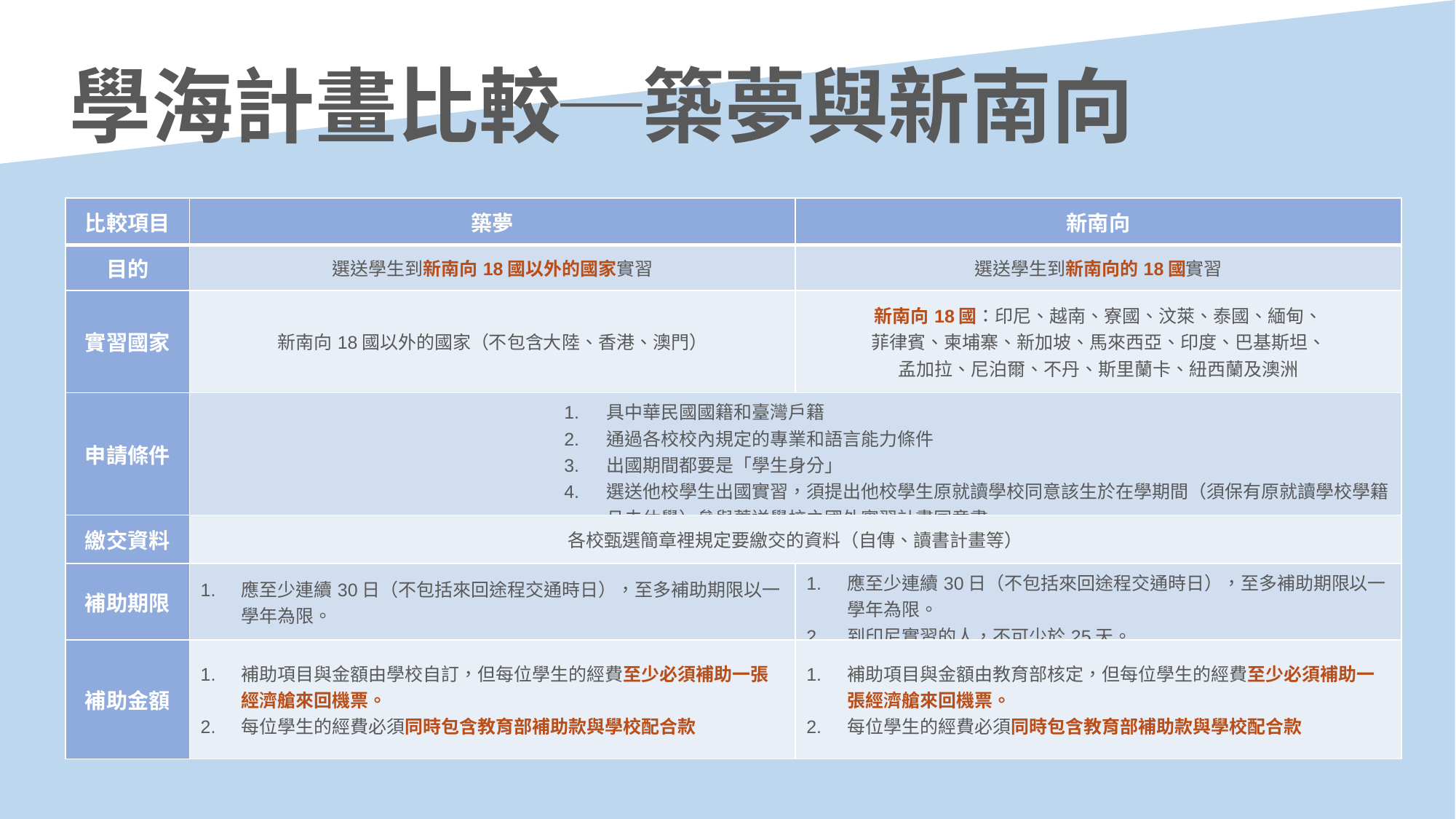

學海計畫比較─築夢與新南向
| 比較項目 | 築夢 | 新南向 |
| --- | --- | --- |
| 目的 | 選送學生到新南向18國以外的國家實習 | 選送學生到新南向的18國實習 |
| 實習國家 | 新南向18國以外的國家（不包含大陸、香港、澳門） | 新南向18國：印尼、越南、寮國、汶萊、泰國、緬甸、 菲律賓、柬埔寨、新加坡、馬來西亞、印度、巴基斯坦、 孟加拉、尼泊爾、不丹、斯里蘭卡、紐西蘭及澳洲 |
| 申請條件 | 具中華民國國籍和臺灣戶籍 通過各校校內規定的專業和語言能力條件 出國期間都要是「學生身分」 選送他校學生出國實習，須提出他校學生原就讀學校同意該生於在學期間（須保有原就讀學校學籍且未休學）參與薦送學校之國外實習計畫同意書 |  |
| 繳交資料 | 各校甄選簡章裡規定要繳交的資料（自傳、讀書計畫等） |  |
| 補助期限 | 應至少連續30日（不包括來回途程交通時日），至多補助期限以一學年為限。 | 應至少連續30日（不包括來回途程交通時日），至多補助期限以一學年為限。 到印尼實習的人，不可少於25天。 |
| 補助金額 | 補助項目與金額由學校自訂，但每位學生的經費至少必須補助一張經濟艙來回機票。 每位學生的經費必須同時包含教育部補助款與學校配合款 | 補助項目與金額由教育部核定，但每位學生的經費至少必須補助一張經濟艙來回機票。 每位學生的經費必須同時包含教育部補助款與學校配合款 |